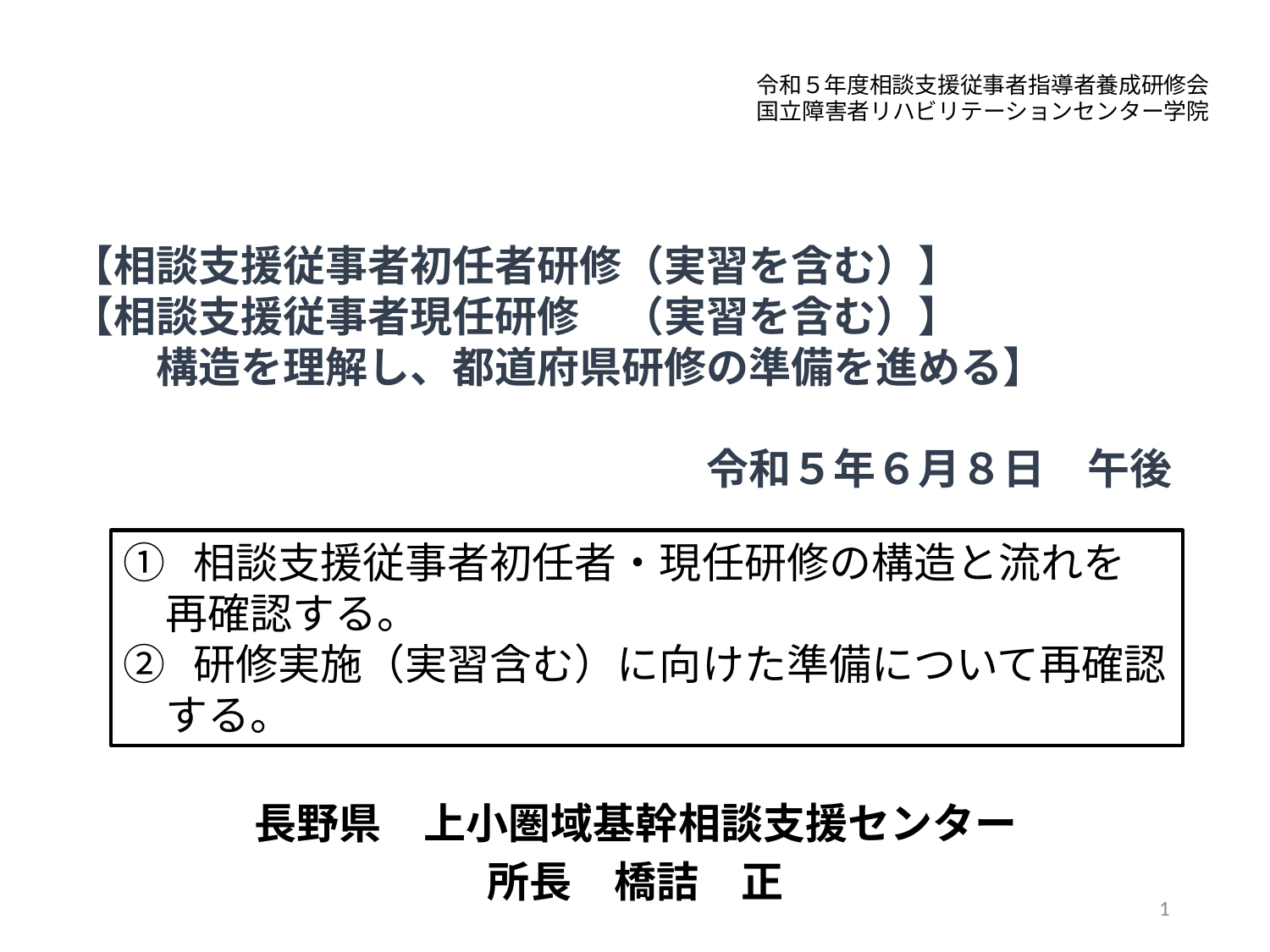

令和５年度相談支援従事者指導者養成研修会
国立障害者リハビリテーションセンター学院
【相談支援従事者初任者研修（実習を含む）】
【相談支援従事者現任研修　（実習を含む）】
　　構造を理解し、都道府県研修の準備を進める】

　　　　　　　　　　　　　　　令和５年６月８日　午後
①　相談支援従事者初任者・現任研修の構造と流れを
　再確認する。
②　研修実施（実習含む）に向けた準備について再確認
　する。
長野県　上小圏域基幹相談支援センター
所長　橋詰　正
1